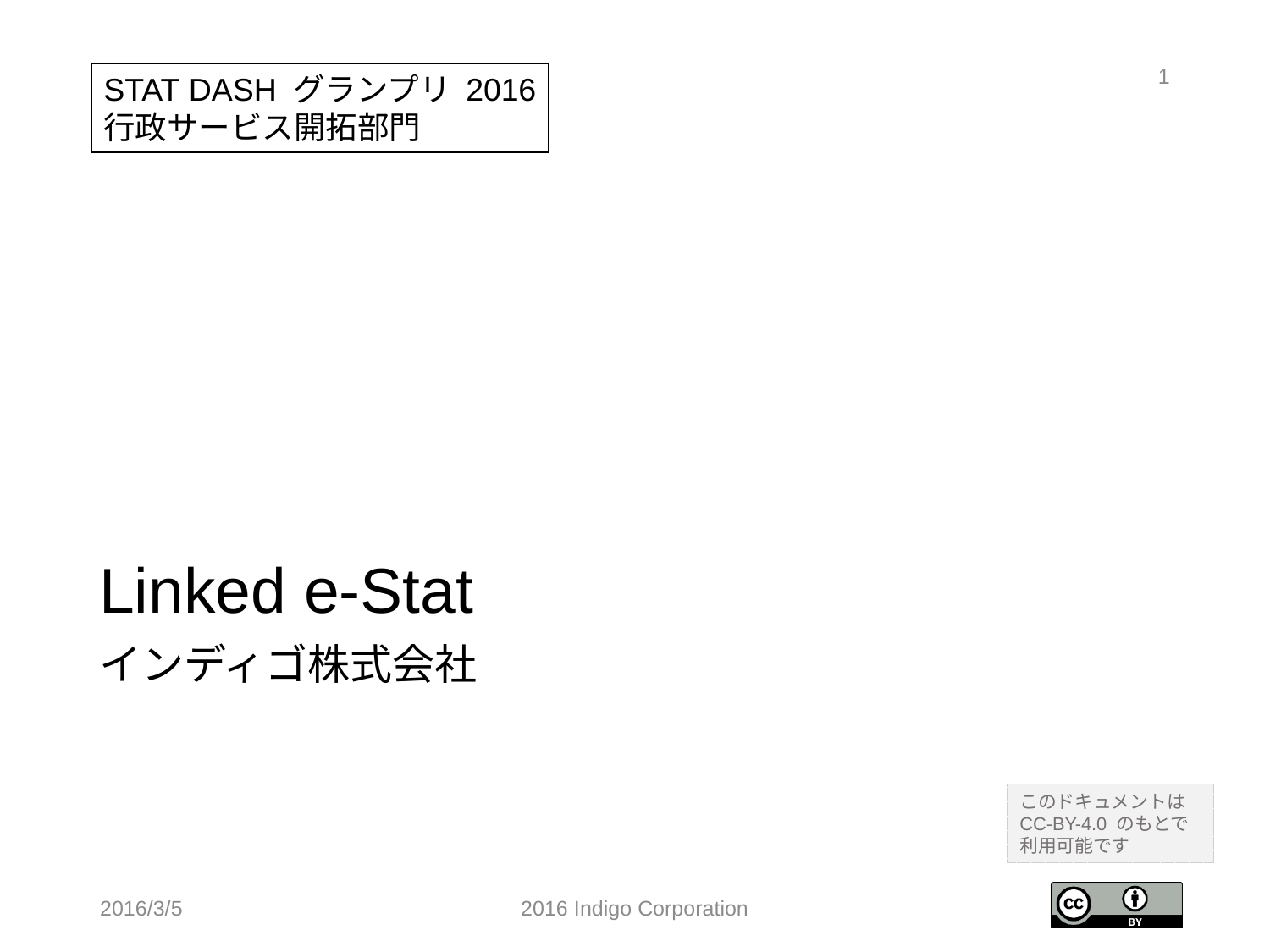

1
STAT DASH グランプリ 2016
行政サービス開拓部門
# Linked e-Stat
インディゴ株式会社
このドキュメントは
CC-BY-4.0 のもとで
利用可能です
2016/3/5
2016 Indigo Corporation